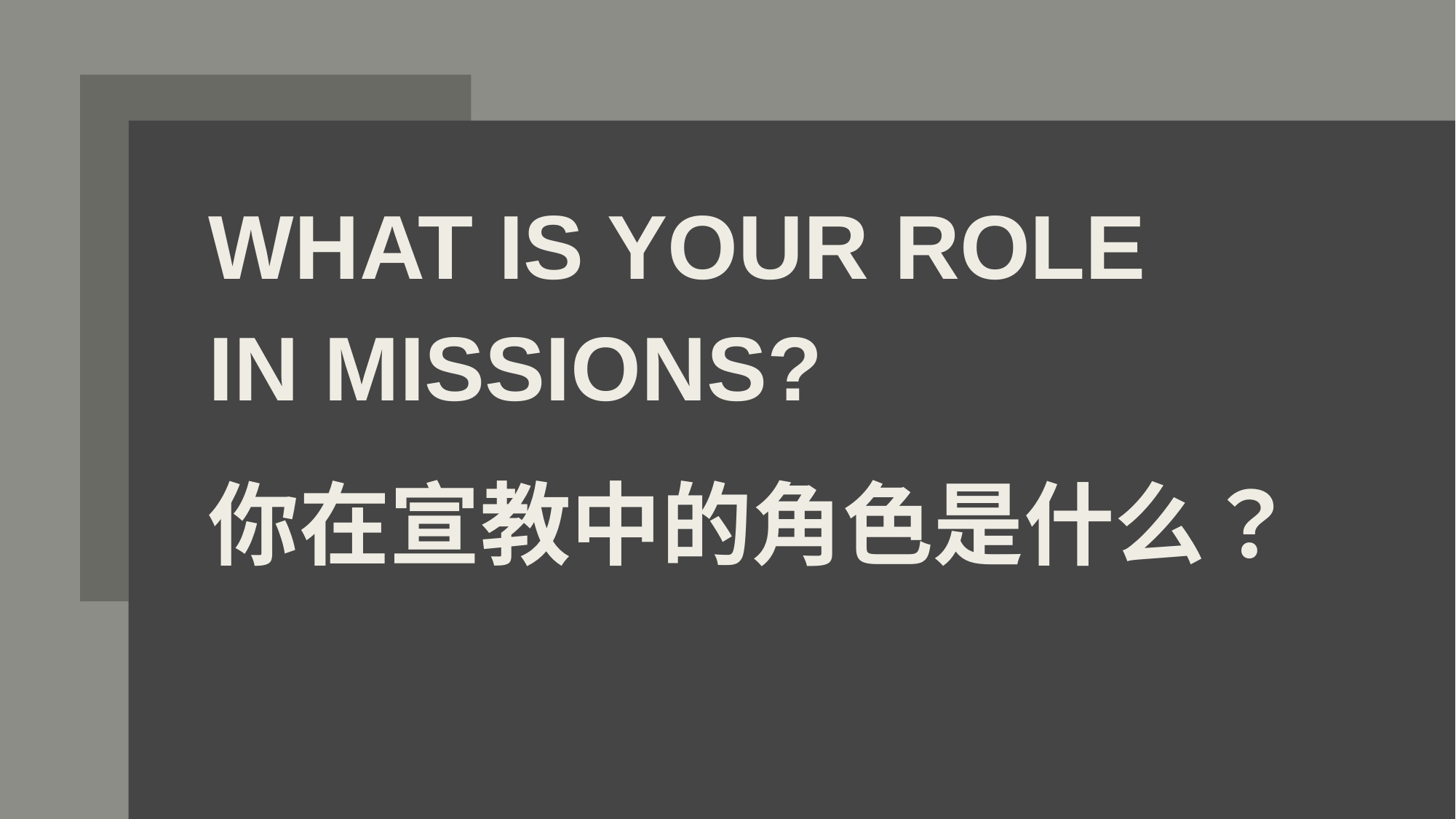

What is your role in missions?
你在宣教中的角色是什么？